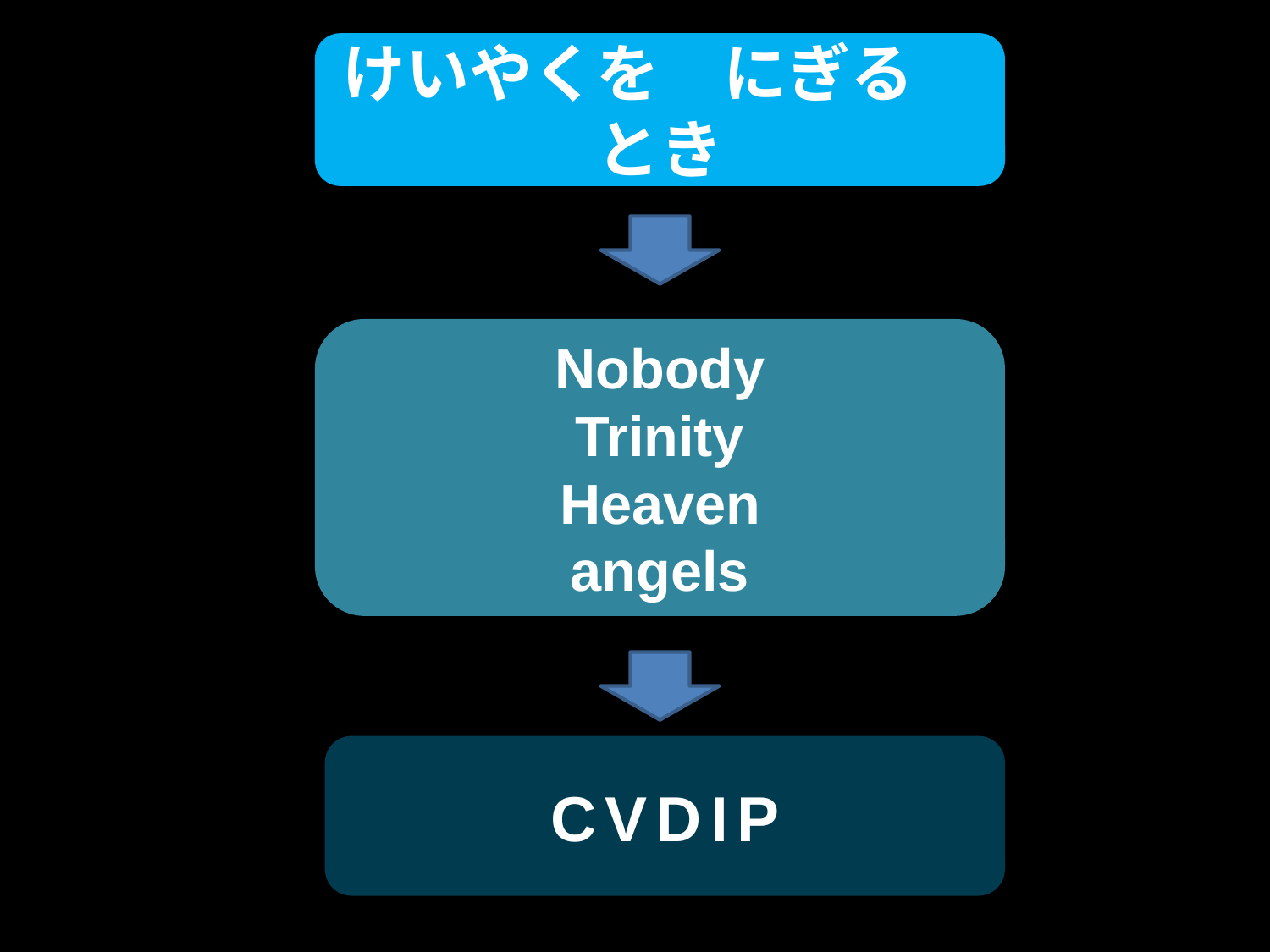

けいやくを　にぎる　とき

주는 그리스도시요
살아계신 하나님의
아들이십니다!
Nobody
Trinity
Heaven
angels

C V D I P